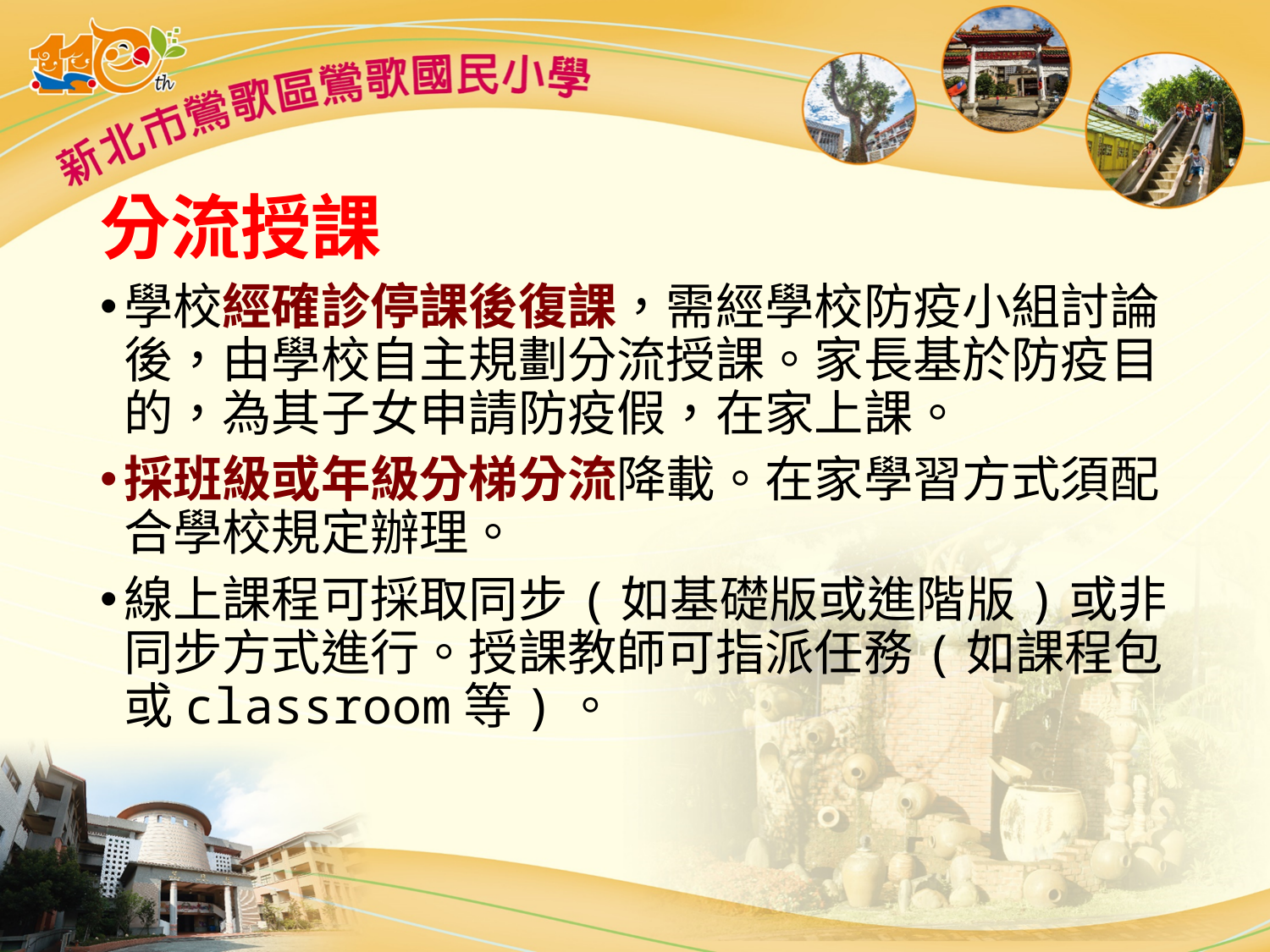

分流授課
學校經確診停課後復課，需經學校防疫小組討論後，由學校自主規劃分流授課。家長基於防疫目的，為其子女申請防疫假，在家上課。
採班級或年級分梯分流降載。在家學習方式須配合學校規定辦理。
線上課程可採取同步(如基礎版或進階版)或非同步方式進行。授課教師可指派任務(如課程包或classroom等)。